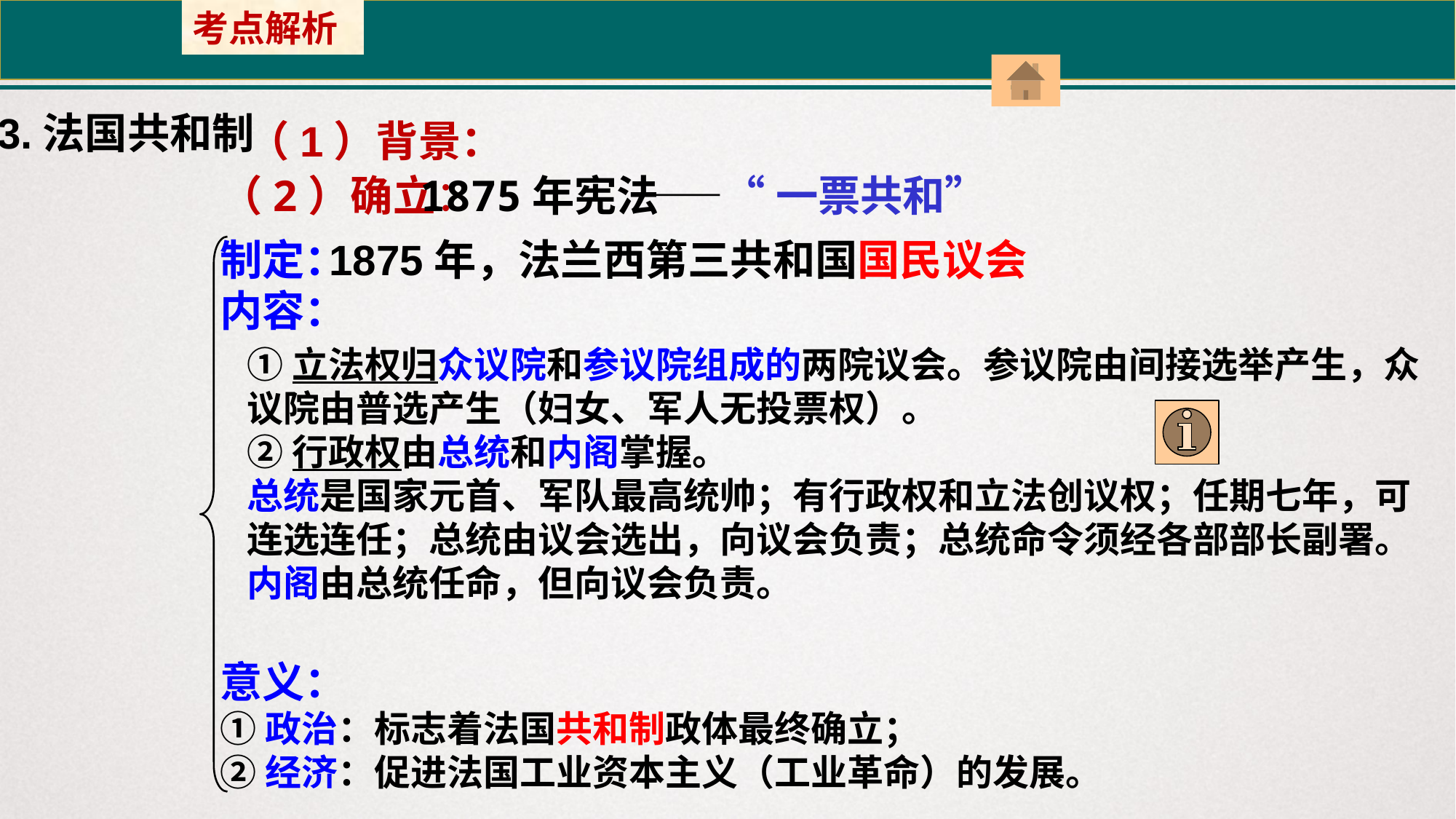

考点解析

3.法国共和制
（1）背景：
（2）确立：
1875年宪法
——“一票共和”
制定：
内容：

意义：
1875年，法兰西第三共和国国民议会

①立法权归众议院和参议院组成的两院议会。参议院由间接选举产生，众议院由普选产生（妇女、军人无投票权）。
②行政权由总统和内阁掌握。
总统是国家元首、军队最高统帅；有行政权和立法创议权；任期七年，可连选连任；总统由议会选出，向议会负责；总统命令须经各部部长副署。
内阁由总统任命，但向议会负责。

①政治：标志着法国共和制政体最终确立；
②经济：促进法国工业资本主义（工业革命）的发展。